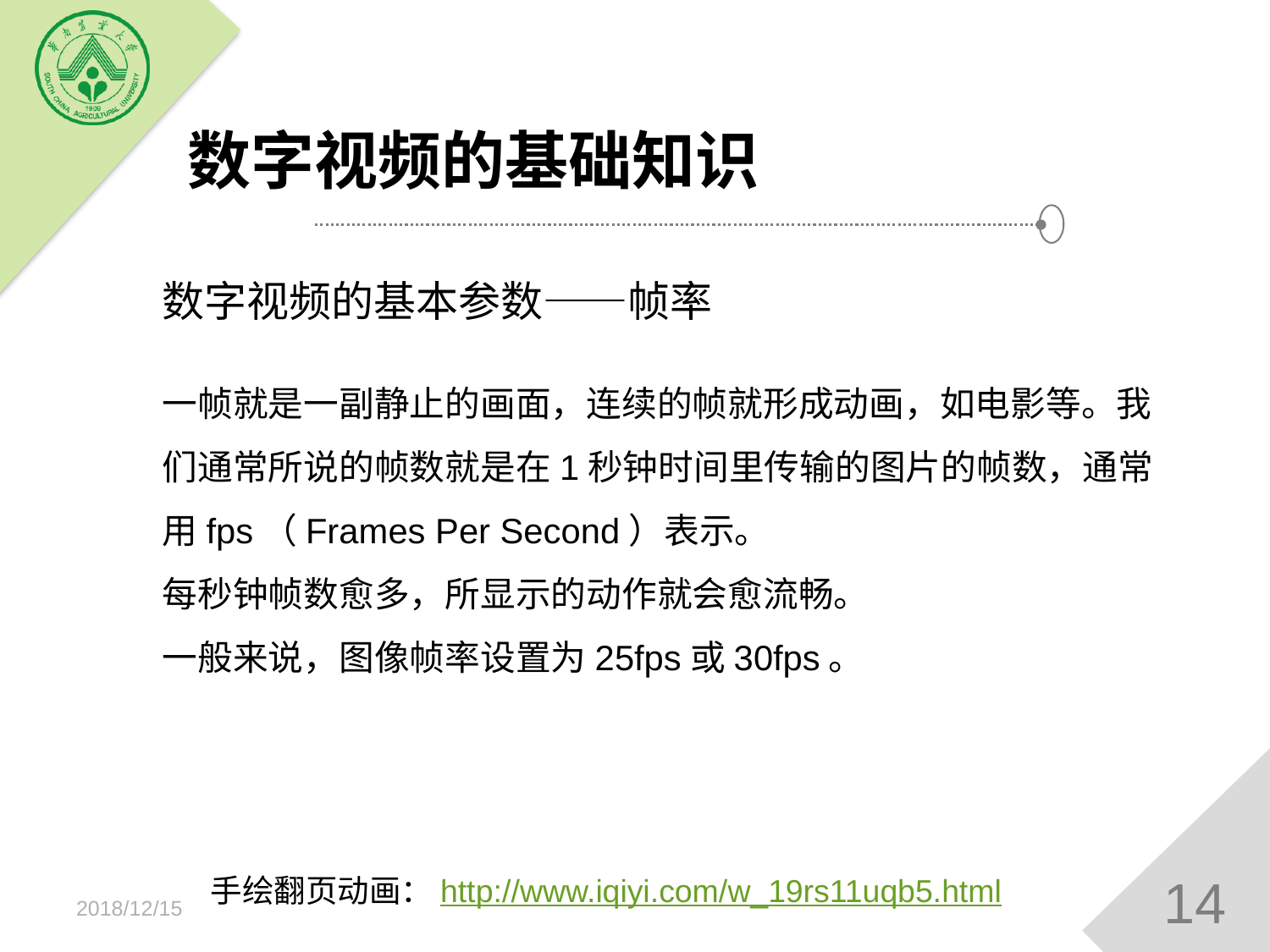

# 数字视频的基础知识
数字视频的基本参数——帧率

一帧就是一副静止的画面，连续的帧就形成动画，如电影等。我们通常所说的帧数就是在1秒钟时间里传输的图片的帧数，通常用fps（Frames Per Second）表示。
每秒钟帧数愈多，所显示的动作就会愈流畅。
一般来说，图像帧率设置为25fps或30fps。

手绘翻页动画：http://www.iqiyi.com/w_19rs11uqb5.html
14
2018/12/15